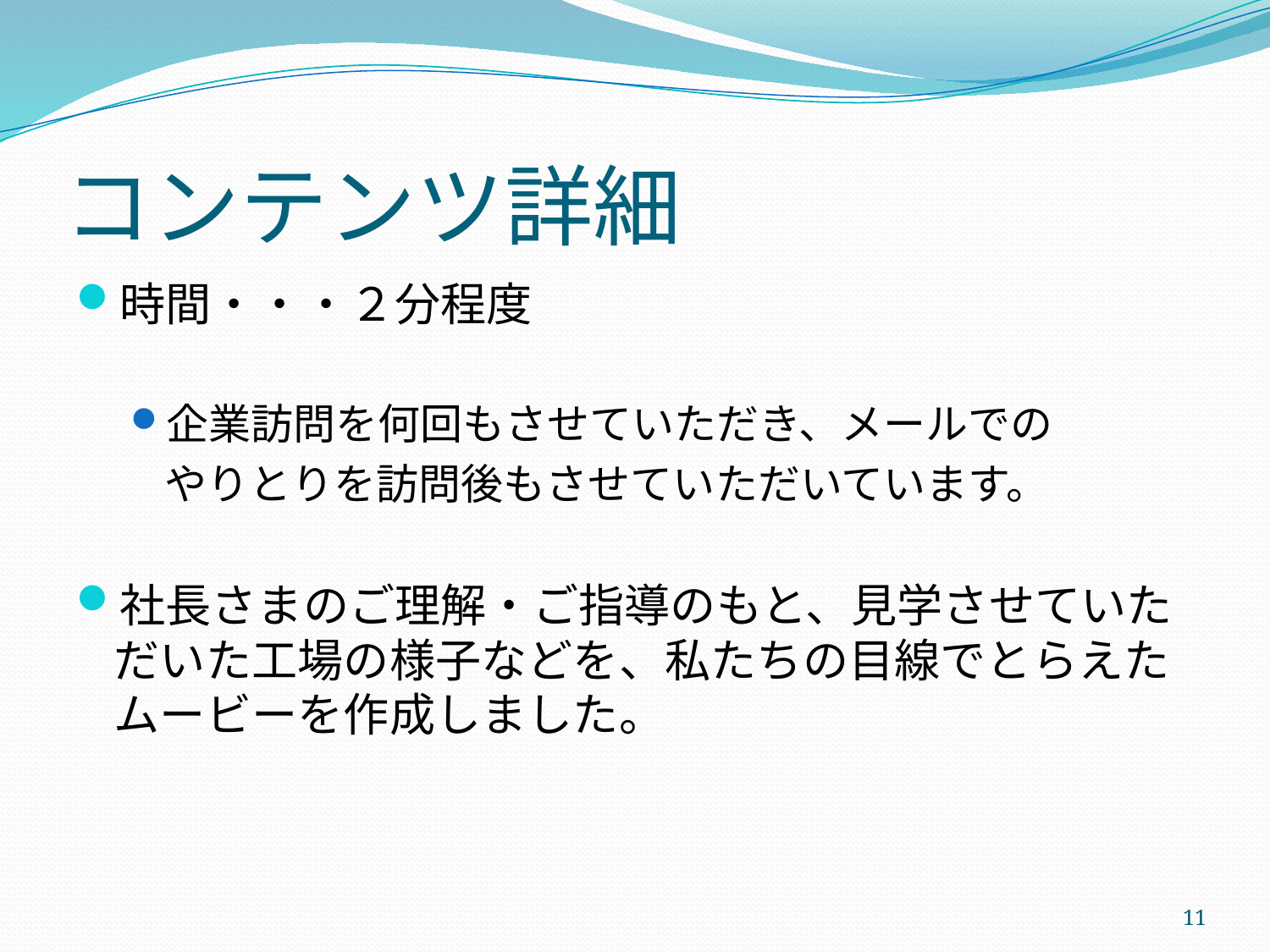

# コンテンツ詳細
時間・・・２分程度

企業訪問を何回もさせていただき、メールでの
	やりとりを訪問後もさせていただいています。

社長さまのご理解・ご指導のもと、見学させていただいた工場の様子などを、私たちの目線でとらえたムービーを作成しました。

11